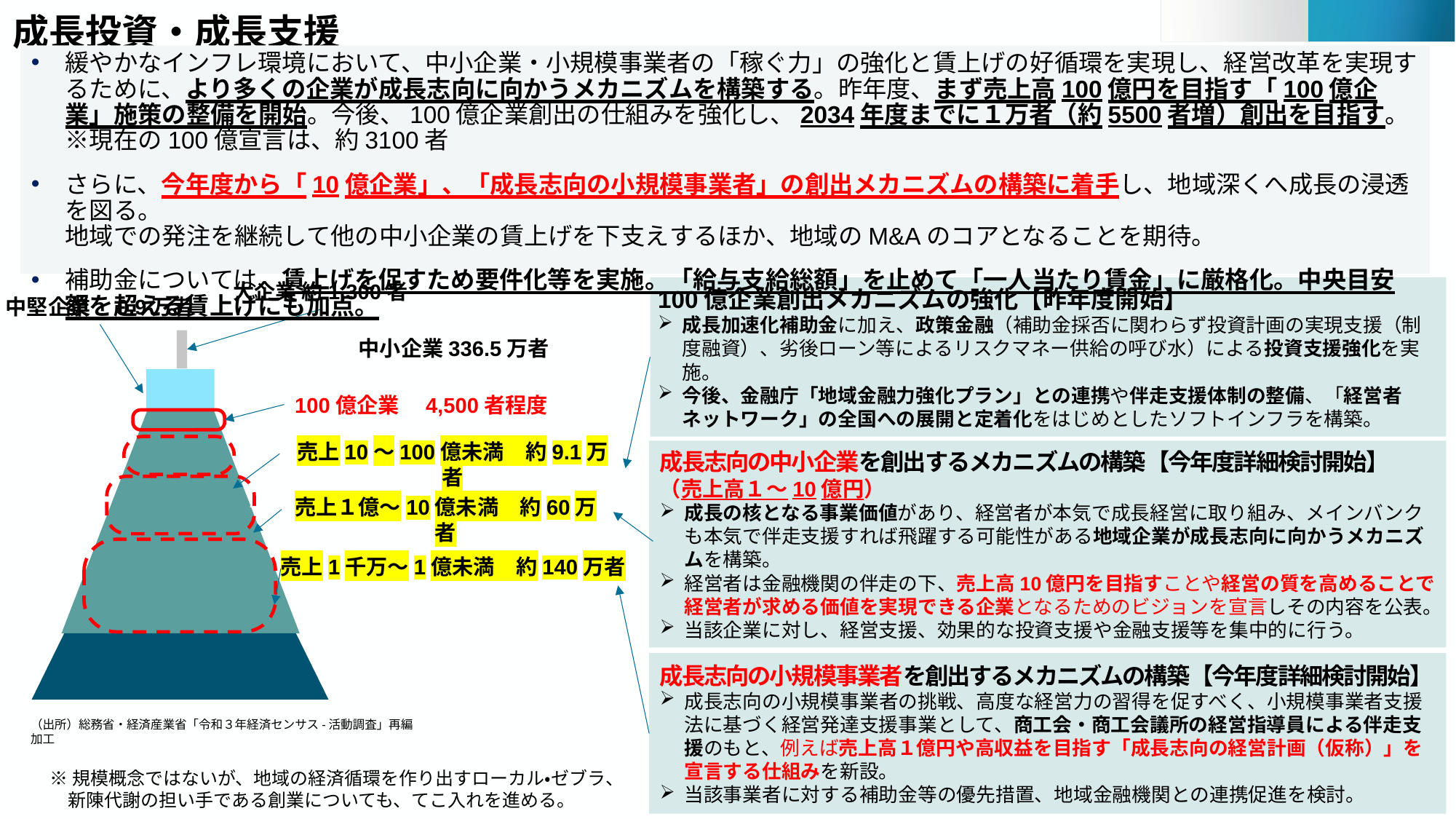

# 成長投資・成長支援
緩やかなインフレ環境において、中小企業・小規模事業者の「稼ぐ力」の強化と賃上げの好循環を実現し、経営改革を実現するために、より多くの企業が成長志向に向かうメカニズムを構築する。昨年度、まず売上高100億円を目指す「100億企業」施策の整備を開始。今後、100億企業創出の仕組みを強化し、2034年度までに１万者（約5500者増）創出を目指す。※現在の100億宣言は、約3100者
さらに、今年度から「10億企業」、「成長志向の小規模事業者」の創出メカニズムの構築に着手し、地域深くへ成長の浸透を図る。
地域での発注を継続して他の中小企業の賃上げを下支えするほか、地域のM&Aのコアとなることを期待。
補助金については、賃上げを促すため要件化等を実施。「給与支給総額」を止めて「一人当たり賃金」に厳格化。中央目安額を超える賃上げにも加点。
大企業 約1,300者
中堅企業　0.9万者
中小企業336.5万者

100億企業　4,500者程度

売上10～100億未満　約9.1万者

中小企業
(小規模以外)
約5１.２万者

売上１億～10億未満　約60万者

売上1千万～1億未満　約140万者

（出所）総務省・経済産業省「令和３年経済センサス-活動調査」再編加工
100億企業創出メカニズムの強化【昨年度開始】
成長加速化補助金に加え、政策金融（補助金採否に関わらず投資計画の実現支援（制度融資）、劣後ローン等によるリスクマネー供給の呼び水）による投資支援強化を実施。
今後、金融庁「地域金融力強化プラン」との連携や伴走支援体制の整備、「経営者ネットワーク」の全国への展開と定着化をはじめとしたソフトインフラを構築。
成長志向の中小企業を創出するメカニズムの構築【今年度詳細検討開始】
（売上高１～10億円）
成長の核となる事業価値があり、経営者が本気で成長経営に取り組み、メインバンクも本気で伴走支援すれば飛躍する可能性がある地域企業が成長志向に向かうメカニズムを構築。
経営者は金融機関の伴走の下、売上高10億円を目指すことや経営の質を高めることで経営者が求める価値を実現できる企業となるためのビジョンを宣言しその内容を公表。
当該企業に対し、経営支援、効果的な投資支援や金融支援等を集中的に行う。
成長志向の小規模事業者を創出するメカニズムの構築【今年度詳細検討開始】
成長志向の小規模事業者の挑戦、高度な経営力の習得を促すべく、小規模事業者支援法に基づく経営発達支援事業として、商工会・商工会議所の経営指導員による伴走支援のもと、例えば売上高１億円や高収益を目指す「成長志向の経営計画（仮称）」を宣言する仕組みを新設。
当該事業者に対する補助金等の優先措置、地域金融機関との連携促進を検討。
※規模概念ではないが、地域の経済循環を作り出すローカル・ゼブラ、
　新陳代謝の担い手である創業についても、てこ入れを進める。
35